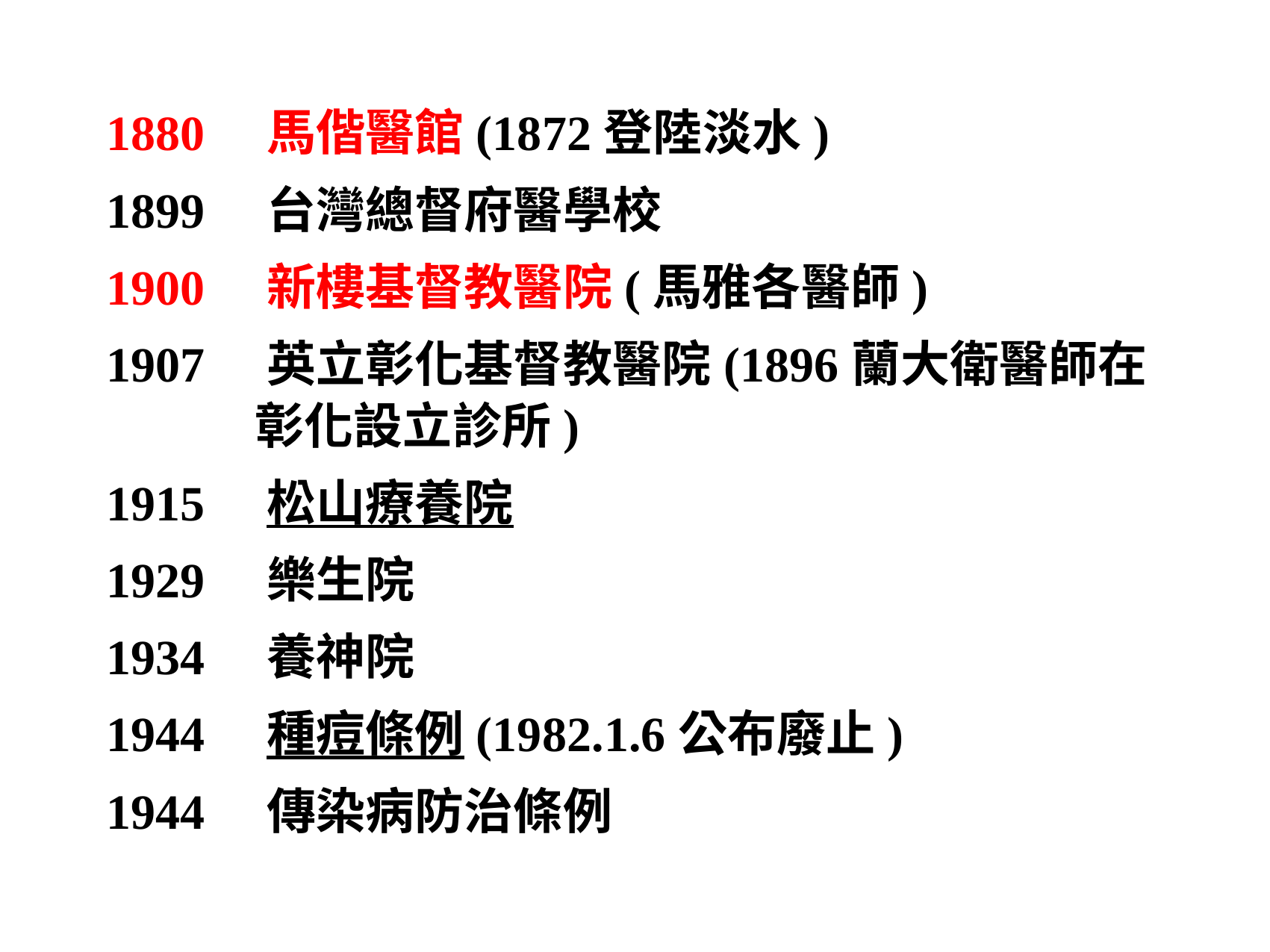

1880    馬偕醫館(1872登陸淡水)
1899    台灣總督府醫學校
1900    新樓基督教醫院(馬雅各醫師)
1907    英立彰化基督教醫院(1896蘭大衛醫師在彰化設立診所)
1915    松山療養院
1929    樂生院
1934    養神院
1944    種痘條例(1982.1.6公布廢止)
1944    傳染病防治條例
35